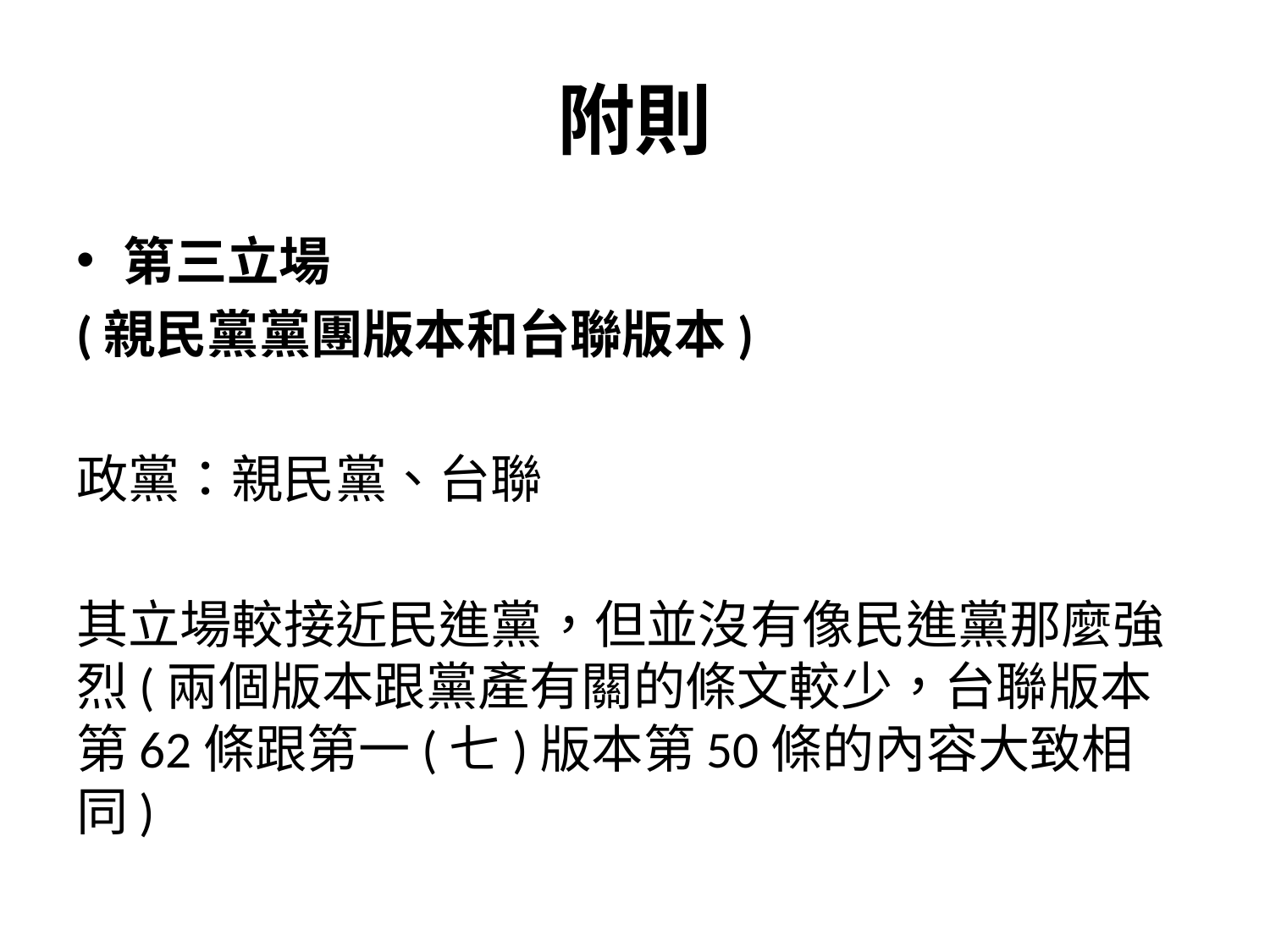

# 附則
第三立場
(親民黨黨團版本和台聯版本)

政黨：親民黨、台聯

其立場較接近民進黨，但並沒有像民進黨那麼強烈(兩個版本跟黨產有關的條文較少，台聯版本第62條跟第一(七)版本第50條的內容大致相同)